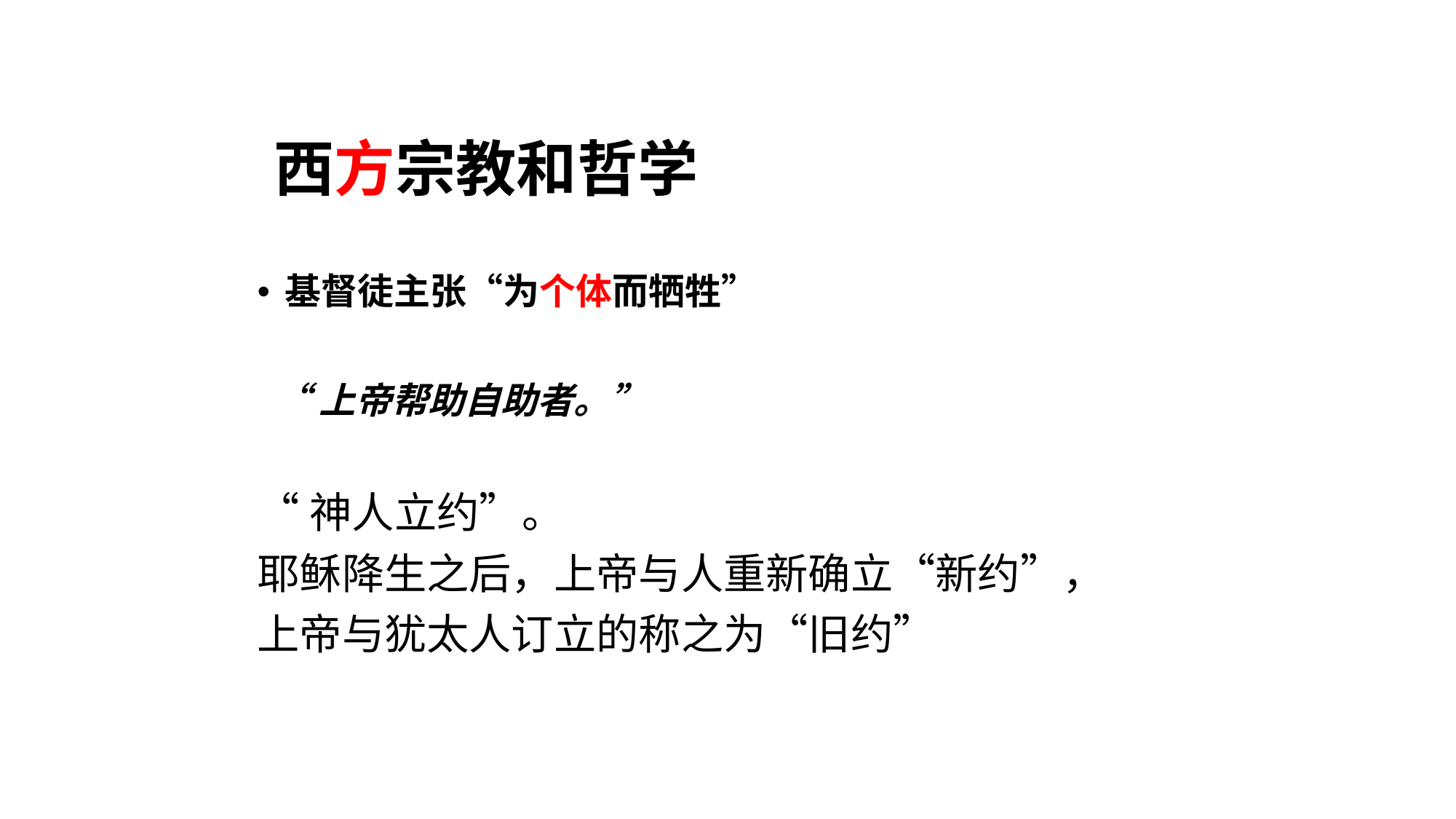

西方宗教和哲学

基督徒主张“为个体而牺牲”

  “上帝帮助自助者。”

“神人立约”。
耶稣降生之后，上帝与人重新确立“新约”，
上帝与犹太人订立的称之为“旧约”